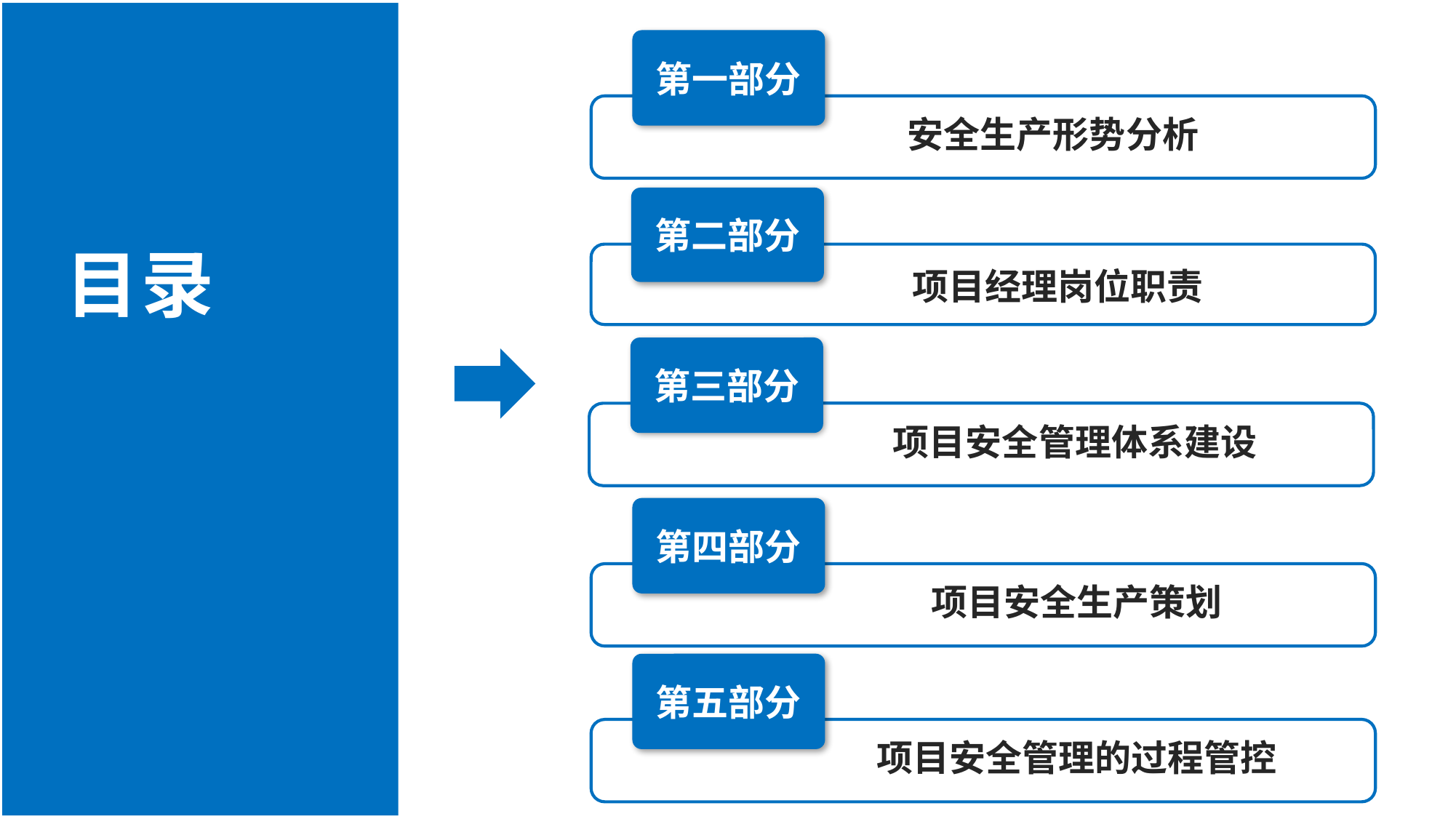

产值指标完成情况
项目策划工作开展情况
基础设施营销体系建设情况
目录
采购招标管理及执行情况

如何对在施项目进行有效的管理
第一部分
                安全生产形势分析
第二部分
               项目经理岗位职责
第三部分
                          项目安全管理体系建设
第四部分
                          项目安全生产策划
第五部分
                          项目安全管理的过程管控